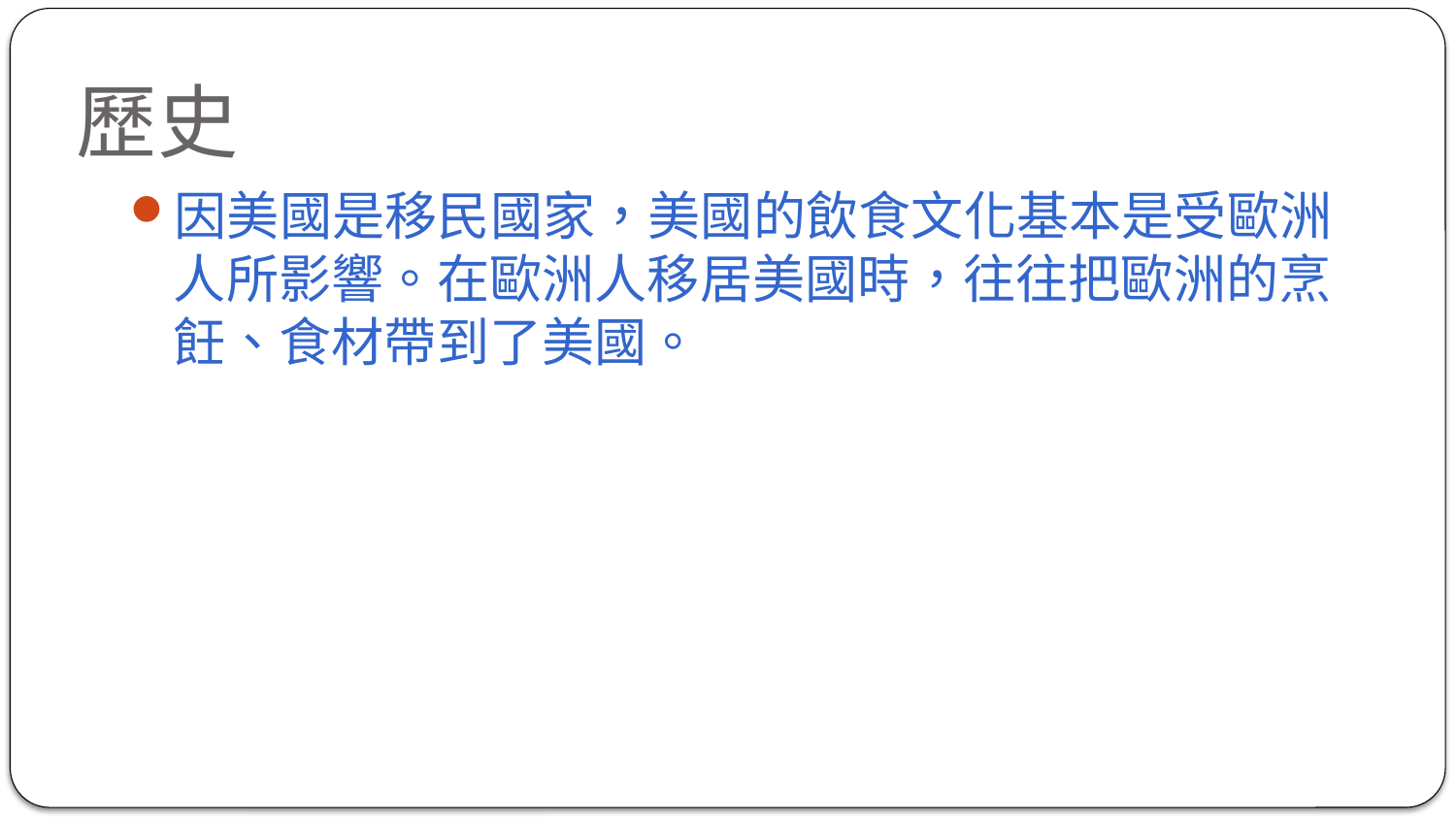

# 歷史
因美國是移民國家，美國的飲食文化基本是受歐洲人所影響。在歐洲人移居美國時，往往把歐洲的烹飪、食材帶到了美國。